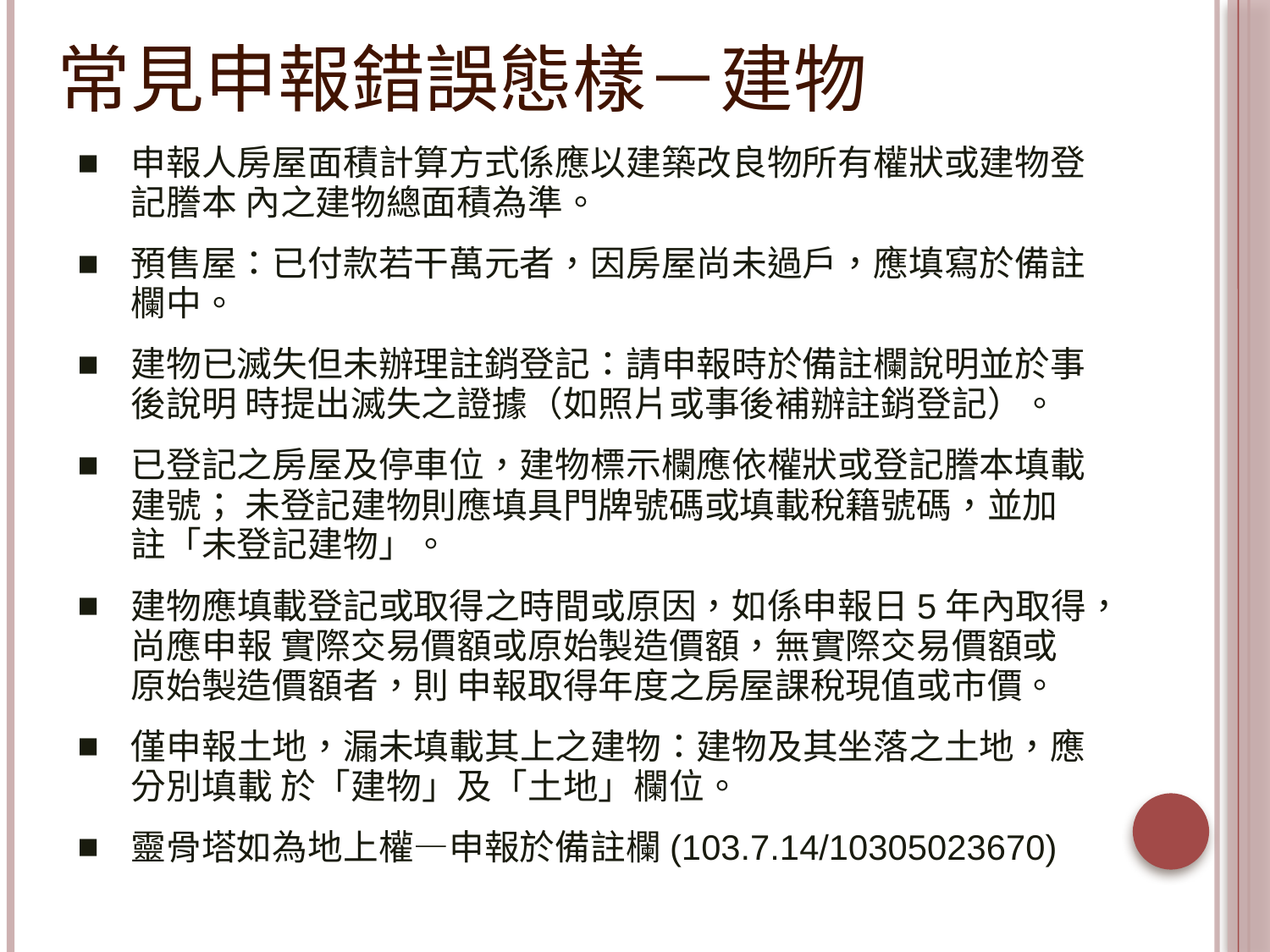

# 常見申報錯誤態樣－建物
申報人房屋面積計算方式係應以建築改良物所有權狀或建物登記謄本 內之建物總面積為準。
預售屋：已付款若干萬元者，因房屋尚未過戶，應填寫於備註欄中。
建物已滅失但未辦理註銷登記：請申報時於備註欄說明並於事後說明 時提出滅失之證據（如照片或事後補辦註銷登記）。
已登記之房屋及停車位，建物標示欄應依權狀或登記謄本填載建號； 未登記建物則應填具門牌號碼或填載稅籍號碼，並加註「未登記建物」。
建物應填載登記或取得之時間或原因，如係申報日5年內取得，尚應申報 實際交易價額或原始製造價額，無實際交易價額或原始製造價額者，則 申報取得年度之房屋課稅現值或市價。
僅申報土地，漏未填載其上之建物：建物及其坐落之土地，應分別填載 於「建物」及「土地」欄位。
靈骨塔如為地上權—申報於備註欄(103.7.14/10305023670)